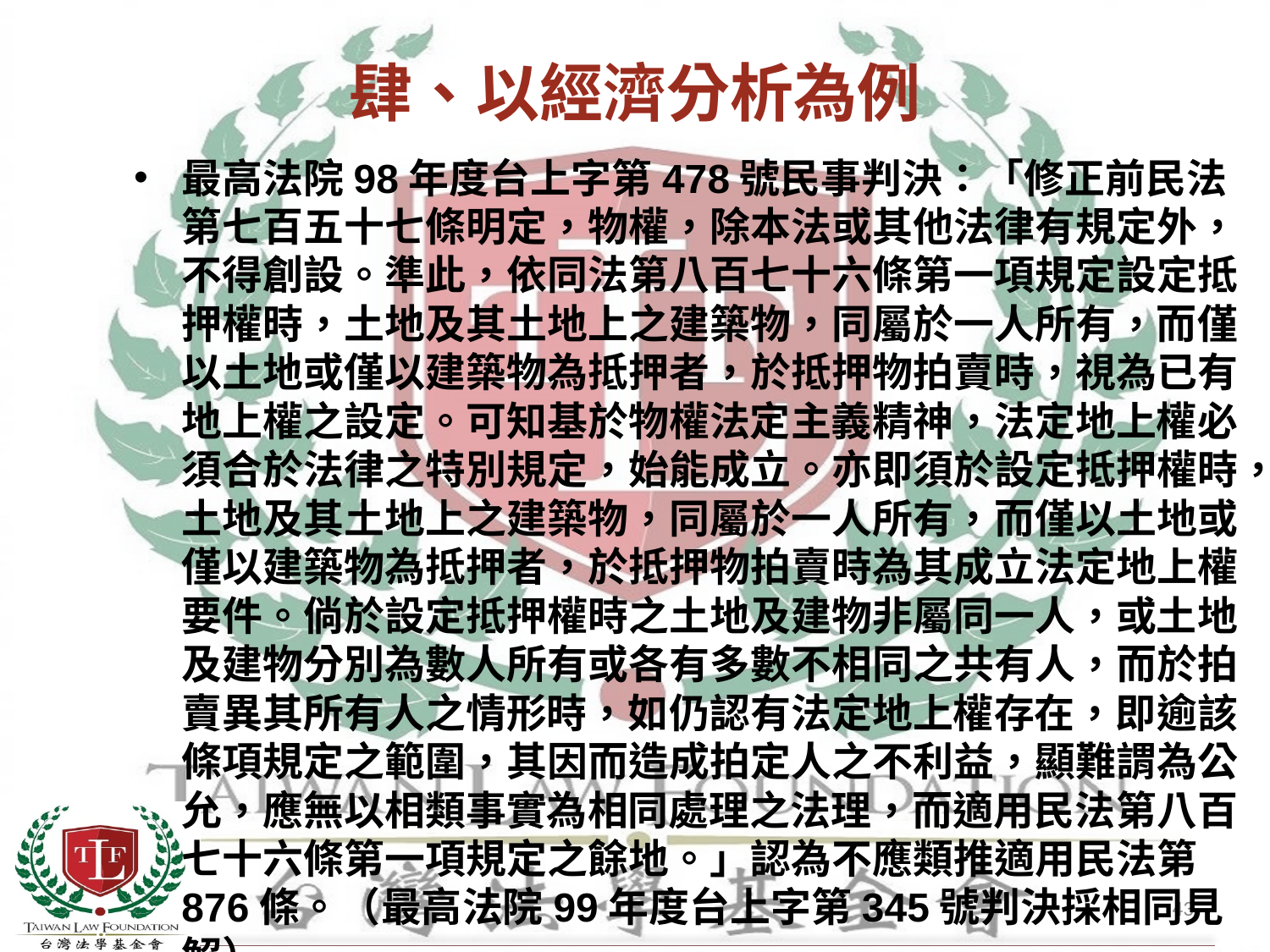

# 肆、以經濟分析為例
最高法院98年度台上字第478號民事判決：「修正前民法第七百五十七條明定，物權，除本法或其他法律有規定外，不得創設。準此，依同法第八百七十六條第一項規定設定抵押權時，土地及其土地上之建築物，同屬於一人所有，而僅以土地或僅以建築物為抵押者，於抵押物拍賣時，視為已有地上權之設定。可知基於物權法定主義精神，法定地上權必須合於法律之特別規定，始能成立。亦即須於設定抵押權時，土地及其土地上之建築物，同屬於一人所有，而僅以土地或僅以建築物為抵押者，於抵押物拍賣時為其成立法定地上權要件。倘於設定抵押權時之土地及建物非屬同一人，或土地及建物分別為數人所有或各有多數不相同之共有人，而於拍賣異其所有人之情形時，如仍認有法定地上權存在，即逾該條項規定之範圍，其因而造成拍定人之不利益，顯難謂為公允，應無以相類事實為相同處理之法理，而適用民法第八百七十六條第一項規定之餘地。」認為不應類推適用民法第876條。（最高法院99年度台上字第345號判決採相同見解）

43